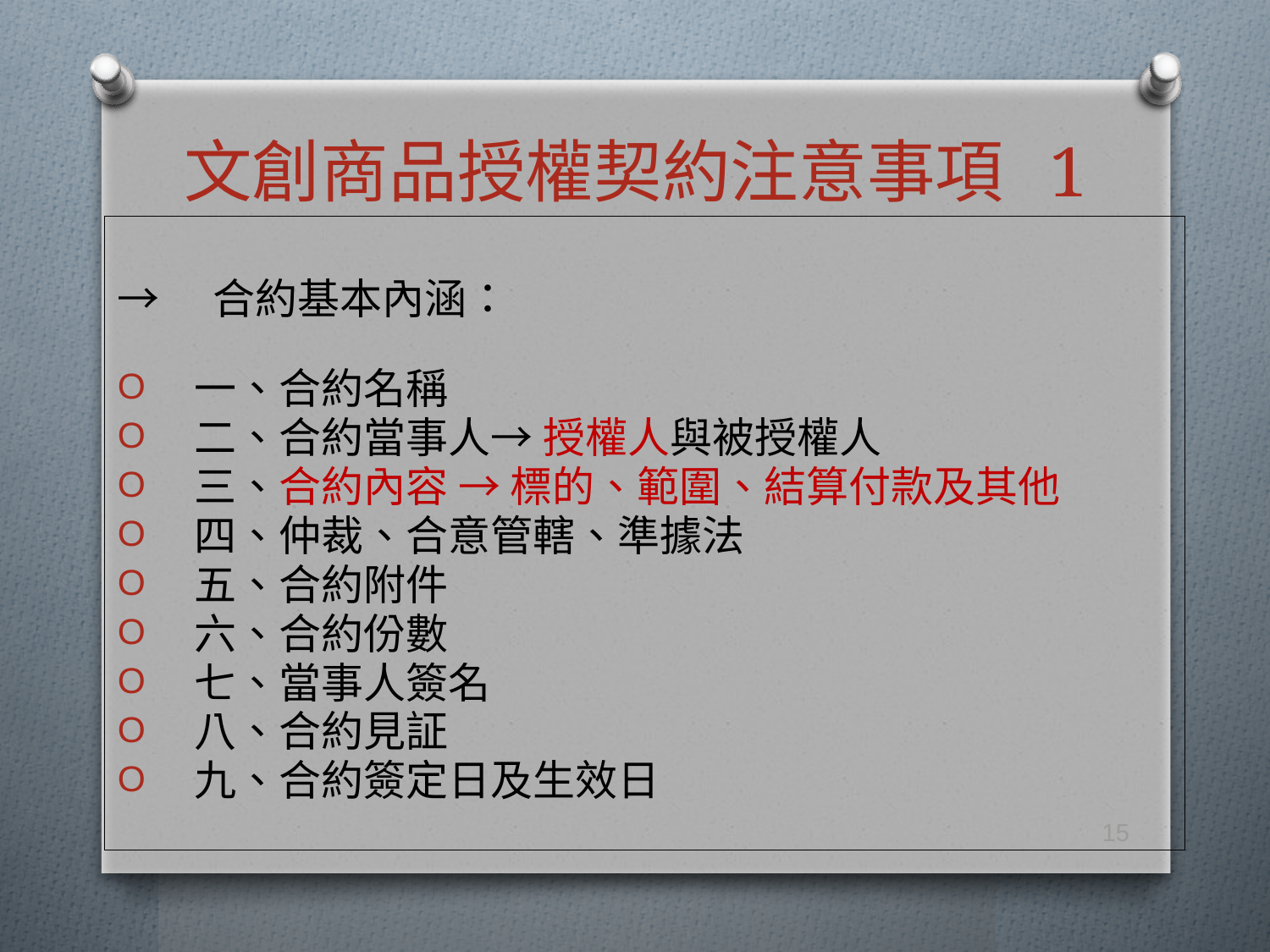

# 文創商品授權契約注意事項  1

→　合約基本內涵：

   一、合約名稱
   二、合約當事人→ 授權人與被授權人
   三、合約內容 → 標的、範圍、結算付款及其他
   四、仲裁、合意管轄、準據法
   五、合約附件
   六、合約份數
   七、當事人簽名
   八、合約見証
   九、合約簽定日及生效日

15